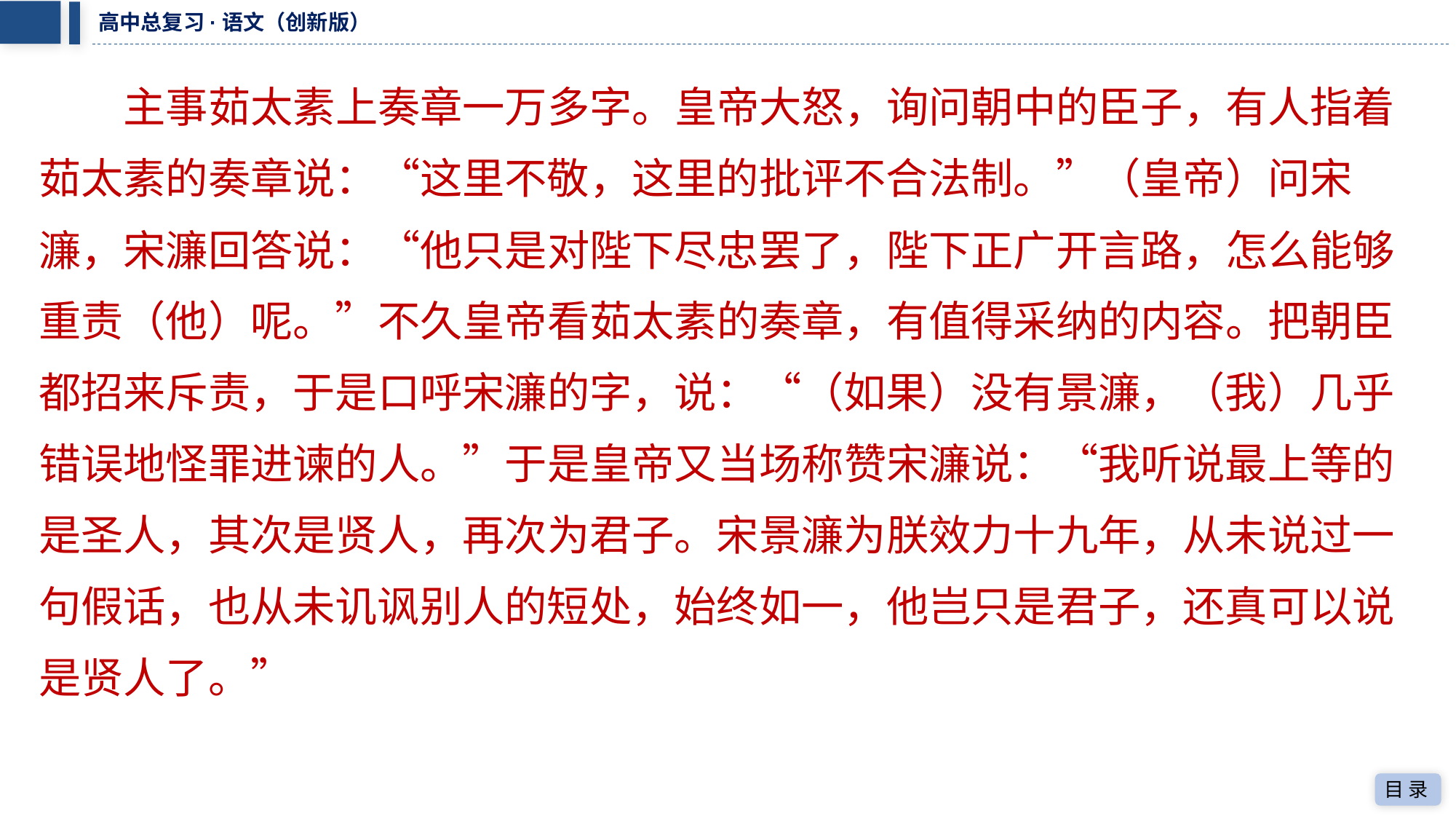

主事茹太素上奏章一万多字。皇帝大怒，询问朝中的臣子，有人指着
茹太素的奏章说：“这里不敬，这里的批评不合法制。”（皇帝）问宋
濂，宋濂回答说：“他只是对陛下尽忠罢了，陛下正广开言路，怎么能够
重责（他）呢。”不久皇帝看茹太素的奏章，有值得采纳的内容。把朝臣
都招来斥责，于是口呼宋濂的字，说：“（如果）没有景濂，（我）几乎
错误地怪罪进谏的人。”于是皇帝又当场称赞宋濂说：“我听说最上等的
是圣人，其次是贤人，再次为君子。宋景濂为朕效力十九年，从未说过一
句假话，也从未讥讽别人的短处，始终如一，他岂只是君子，还真可以说
是贤人了。”